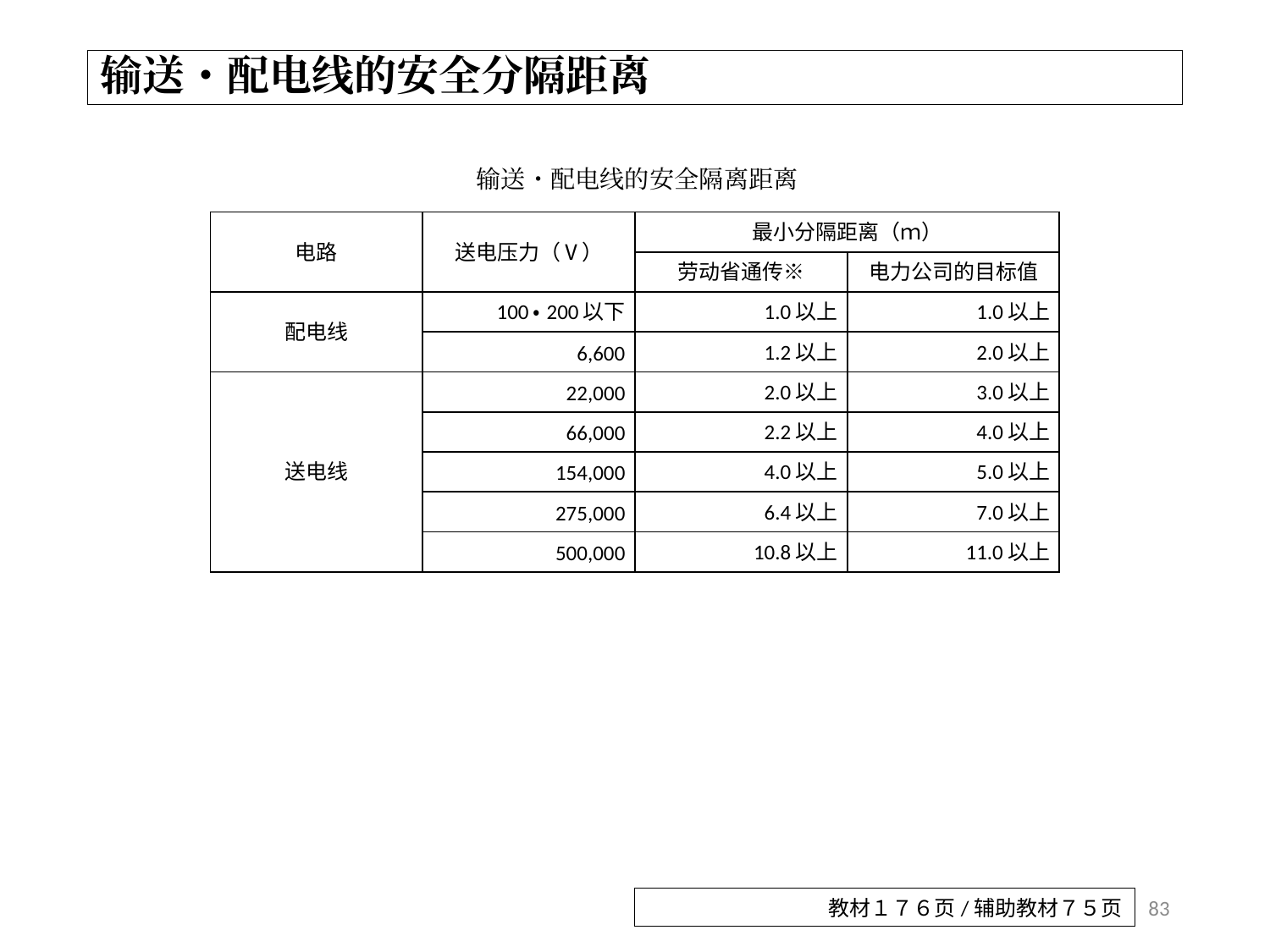

# 输送・配电线的安全分隔距离
输送・配电线的安全隔离距离

| 电路 | 送电压力（Ⅴ） | 最小分隔距离（ｍ） |  |
| --- | --- | --- | --- |
|  |  | 劳动省通传※ | 电力公司的目标值 |
| 配电线 | 100・200以下 | 1.0以上 | 1.0以上 |
|  | 6,600 | 1.2以上 | 2.0以上 |
| 送电线 | 22,000 | 2.0以上 | 3.0以上 |
|  | 66,000 | 2.2以上 | 4.0以上 |
|  | 154,000 | 4.0以上 | 5.0以上 |
|  | 275,000 | 6.4以上 | 7.0以上 |
|  | 500,000 | 10.8以上 | 11.0以上 |
83
教材１７６页/辅助教材７５页